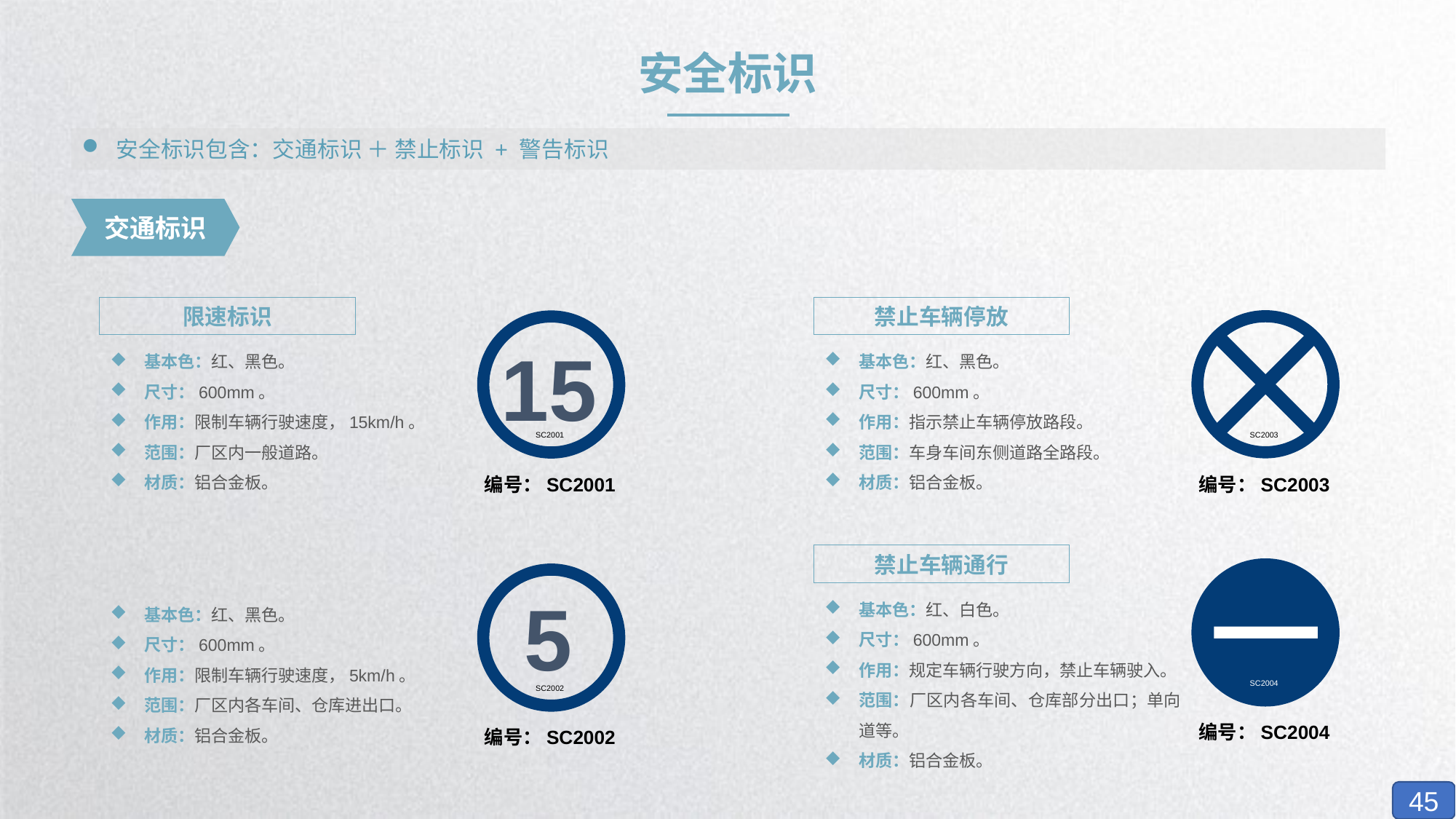

安全标识

安全标识包含：交通标识 ＋ 禁止标识 + 警告标识
交通标识

禁止车辆停放
限速标识

15
基本色：红、黑色。
尺寸：600mm。
作用：指示禁止车辆停放路段。
范围：车身车间东侧道路全路段。
材质：铝合金板。
基本色：红、黑色。
尺寸：600mm。
作用：限制车辆行驶速度，15km/h。
范围：厂区内一般道路。
材质：铝合金板。
SC2003
SC2001
编号：SC2003
编号：SC2001
禁止车辆通行

5
基本色：红、白色。
尺寸：600mm。
作用：规定车辆行驶方向，禁止车辆驶入。
范围：厂区内各车间、仓库部分出口；单向道等。
材质：铝合金板。
基本色：红、黑色。
尺寸：600mm。
作用：限制车辆行驶速度，5km/h。
范围：厂区内各车间、仓库进出口。
材质：铝合金板。

SC2004
SC2002
编号：SC2004
编号：SC2002
45